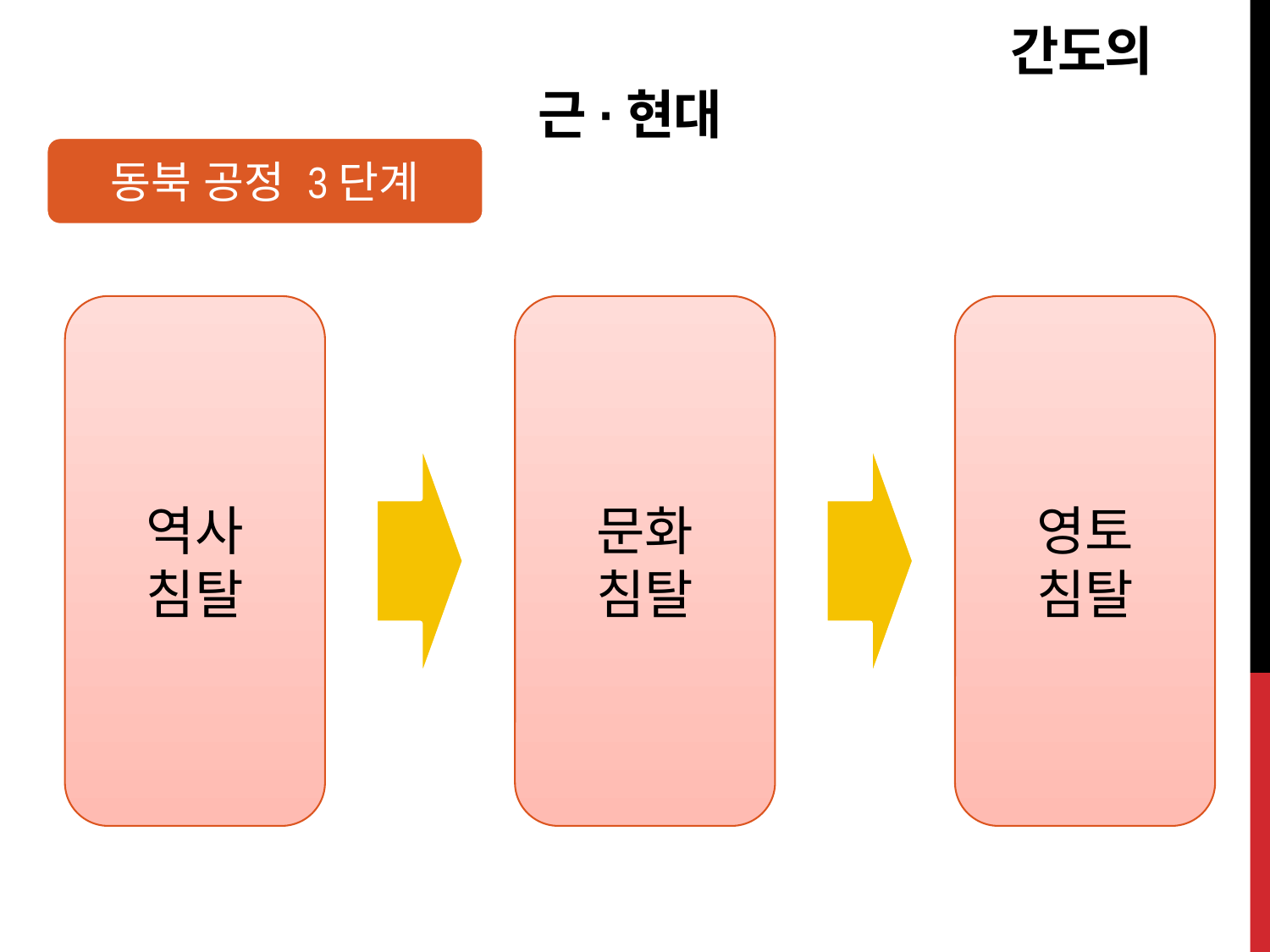

간도의 근·현대
동북 공정 3단계
역사 침탈
문화 침탈
영토 침탈